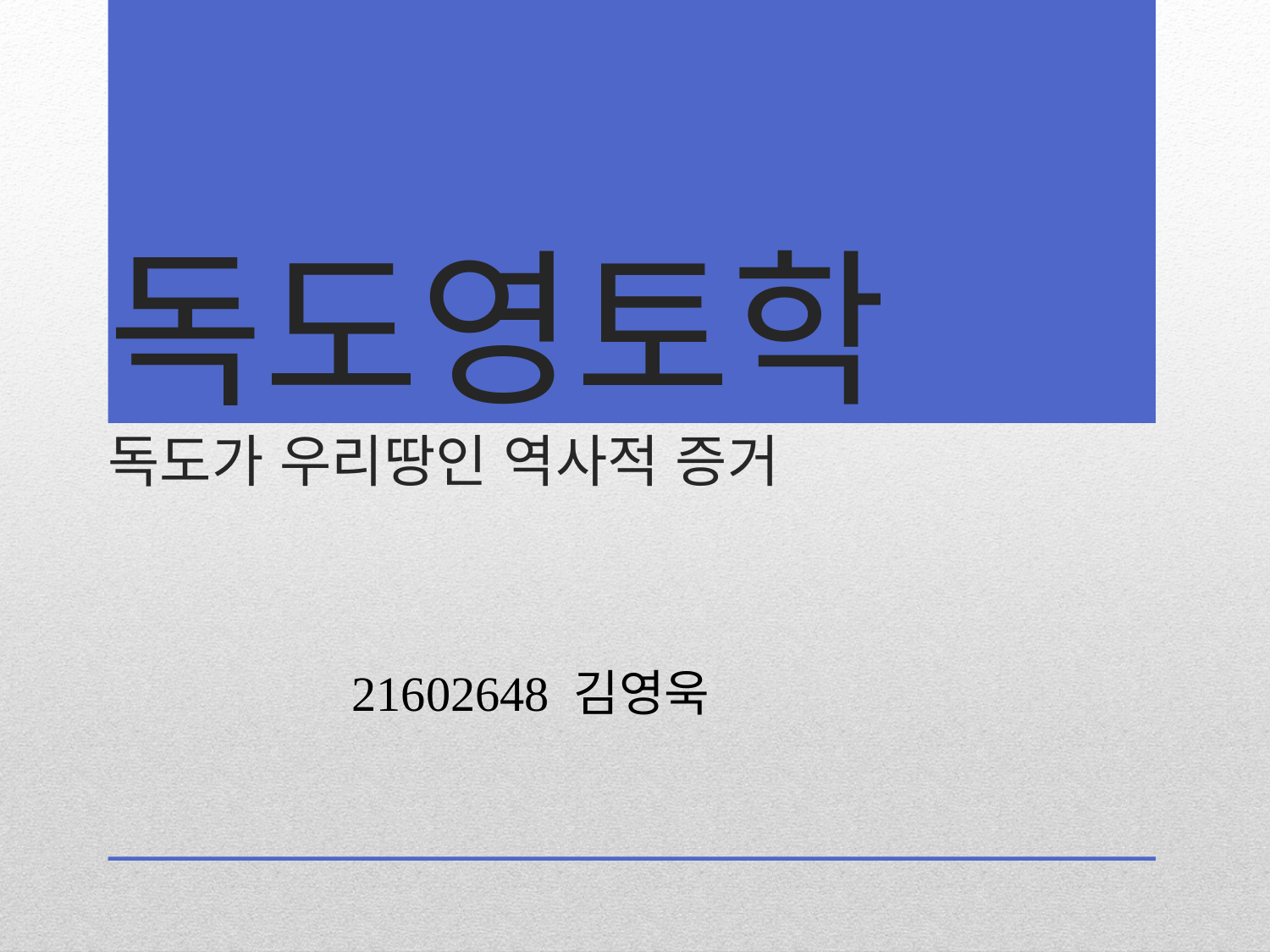

# 독도영토학 독도가 우리땅인 역사적 증거
                   21602648 김영욱